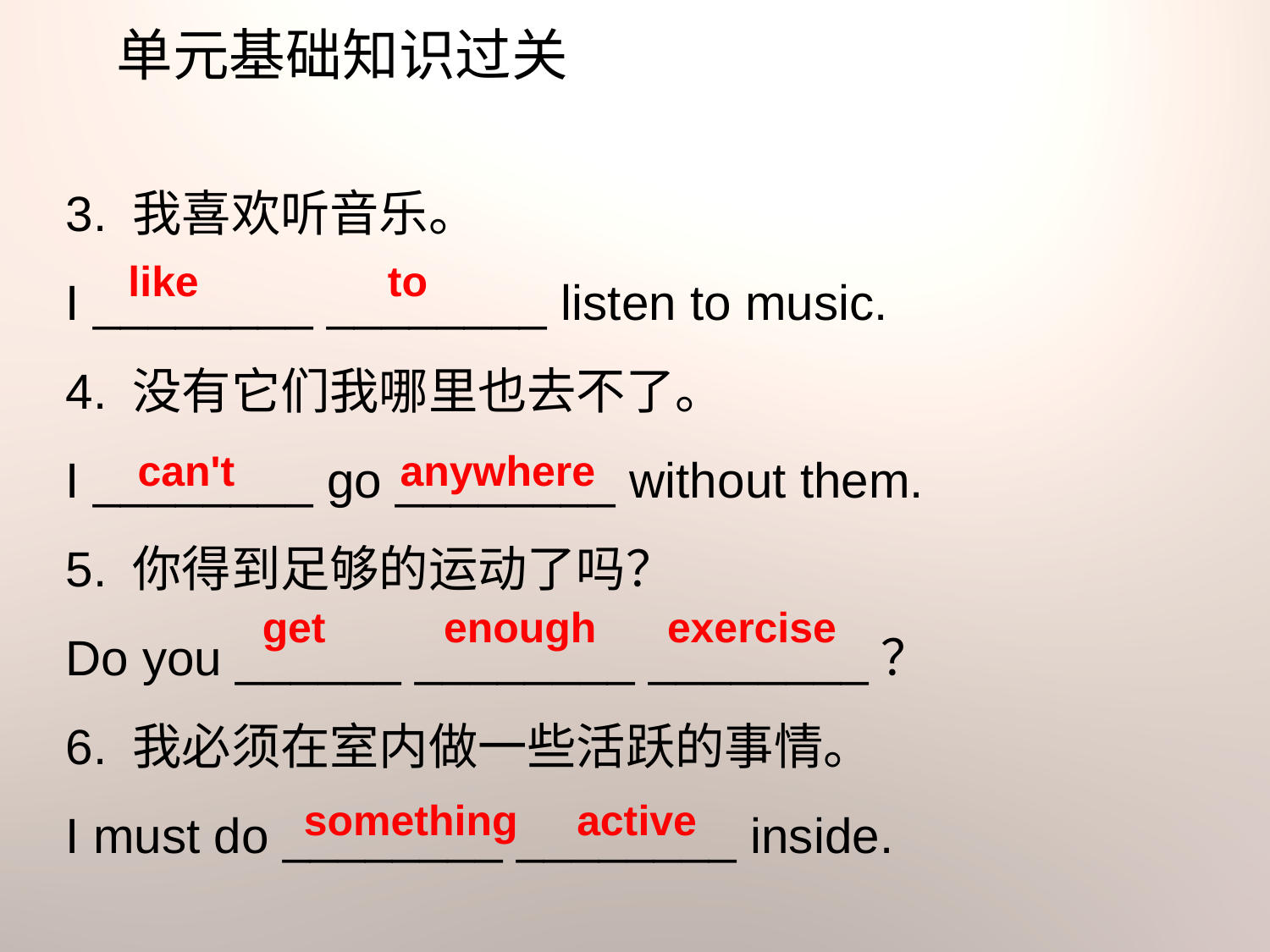

单元基础知识过关
3. 我喜欢听音乐。
I ________ ________ listen to music.
4. 没有它们我哪里也去不了。
I ________ go ________ without them.
5. 你得到足够的运动了吗？
Do you ______ ________ ________？
6. 我必须在室内做一些活跃的事情。
I must do ________ ________ inside.
like                to
can't              anywhere
get          enough      exercise
something     active